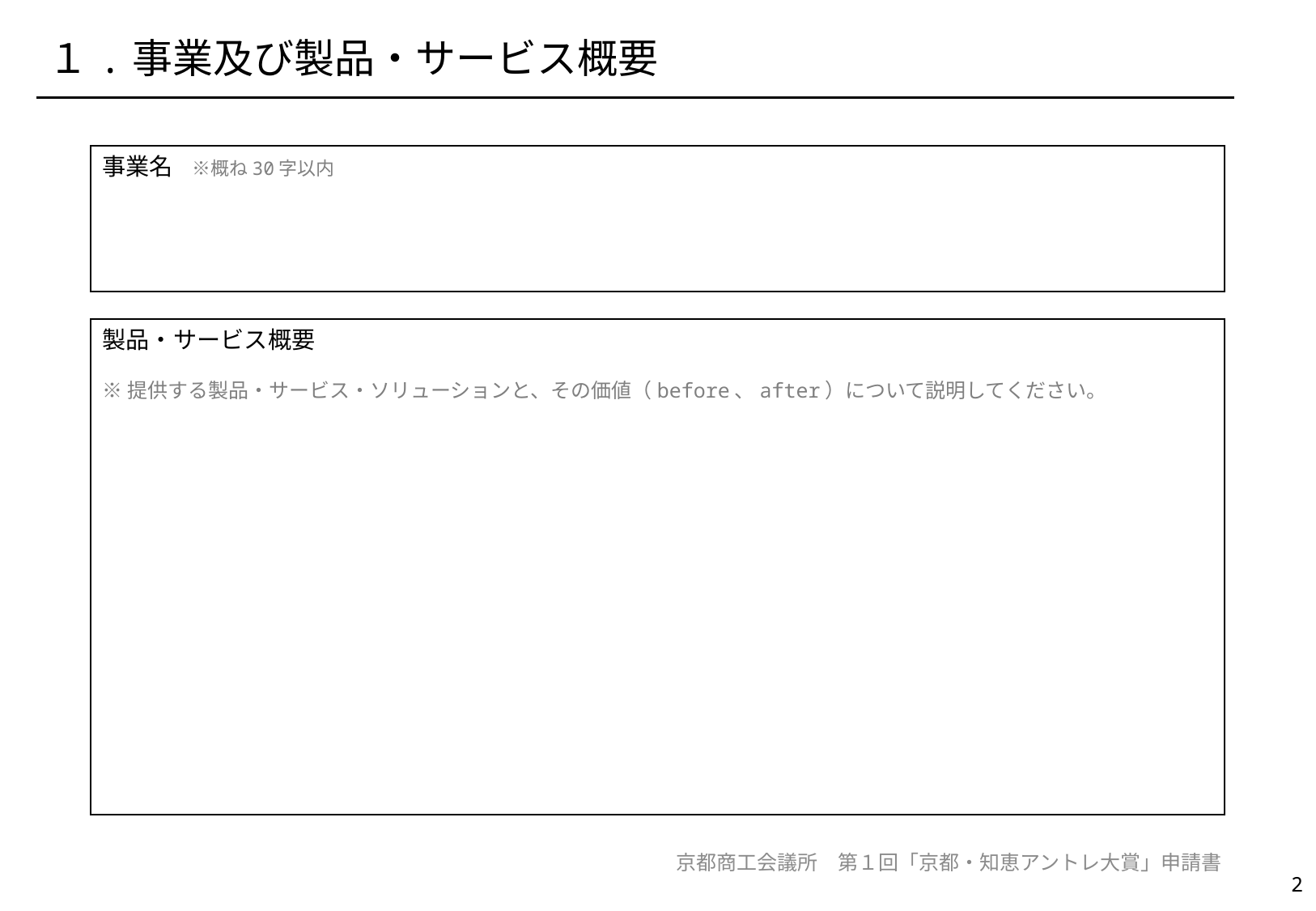

# １.事業及び製品・サービス概要
事業名　※概ね30字以内

製品・サービス概要

※提供する製品・サービス・ソリューションと、その価値（before、after）について説明してください。
京都商工会議所　第１回「京都・知恵アントレ大賞」申請書
2